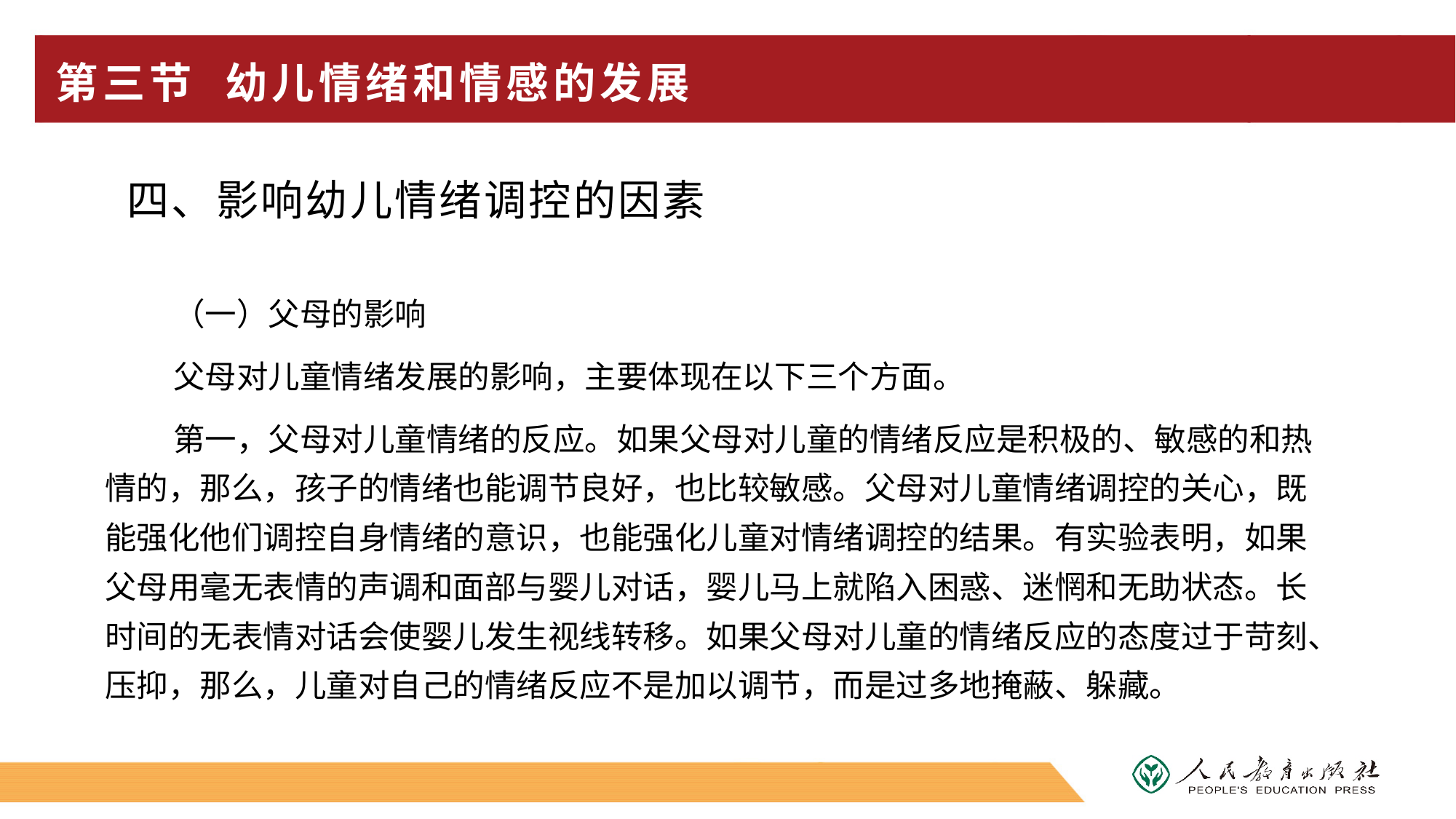

# 第三节  幼儿情绪和情感的发展
 四、影响幼儿情绪调控的因素
（一）父母的影响
父母对儿童情绪发展的影响，主要体现在以下三个方面。
第一，父母对儿童情绪的反应。如果父母对儿童的情绪反应是积极的、敏感的和热情的，那么，孩子的情绪也能调节良好，也比较敏感。父母对儿童情绪调控的关心，既能强化他们调控自身情绪的意识，也能强化儿童对情绪调控的结果。有实验表明，如果父母用毫无表情的声调和面部与婴儿对话，婴儿马上就陷入困惑、迷惘和无助状态。长时间的无表情对话会使婴儿发生视线转移。如果父母对儿童的情绪反应的态度过于苛刻、压抑，那么，儿童对自己的情绪反应不是加以调节，而是过多地掩蔽、躲藏。